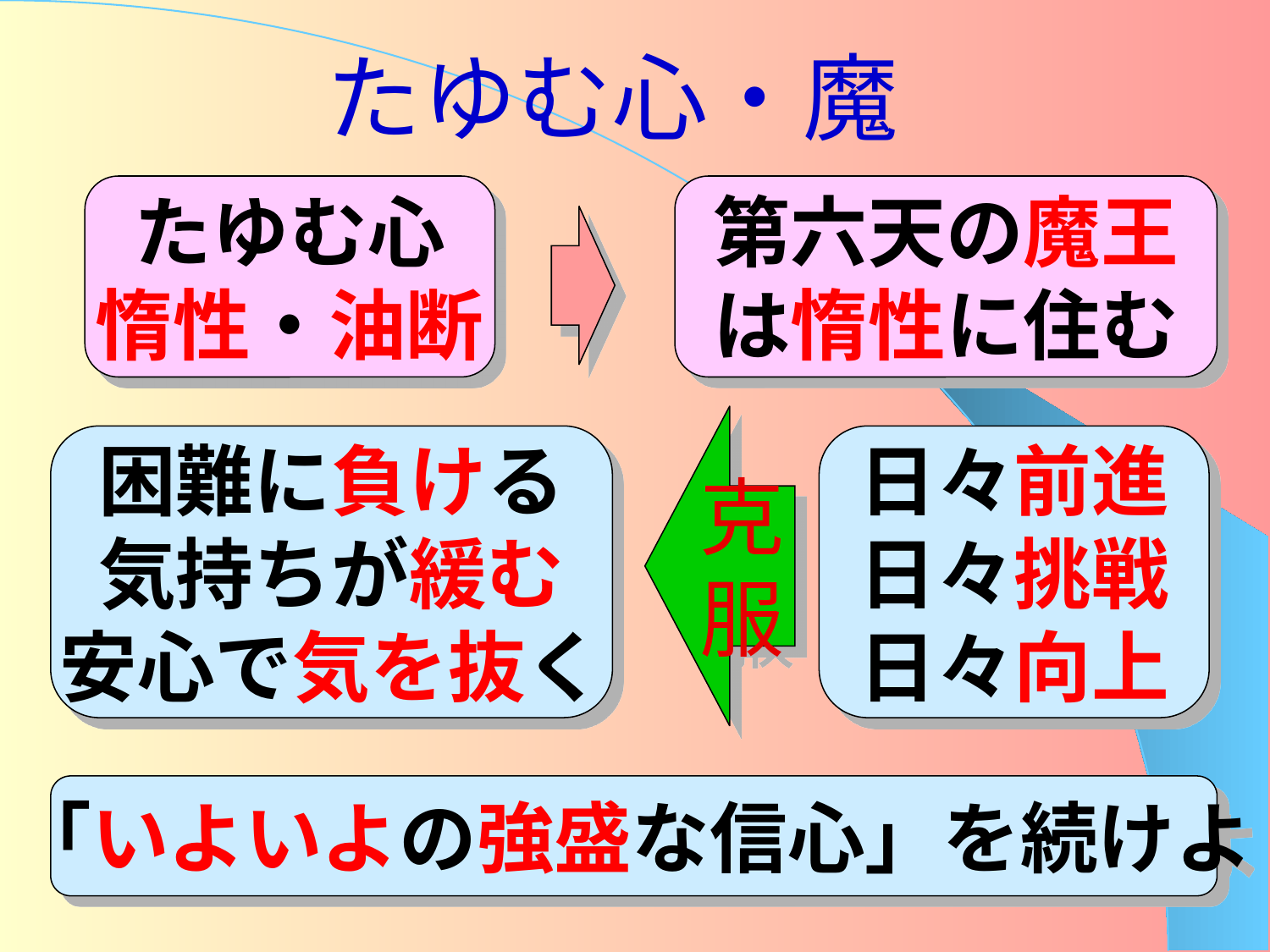

# たゆむ心・魔
たゆむ心
惰性・油断
第六天の魔王
は惰性に住む

克
服
困難に負ける
気持ちが緩む
安心で気を抜く
日々前進
日々挑戦
日々向上
「いよいよの強盛な信心」を続けよ